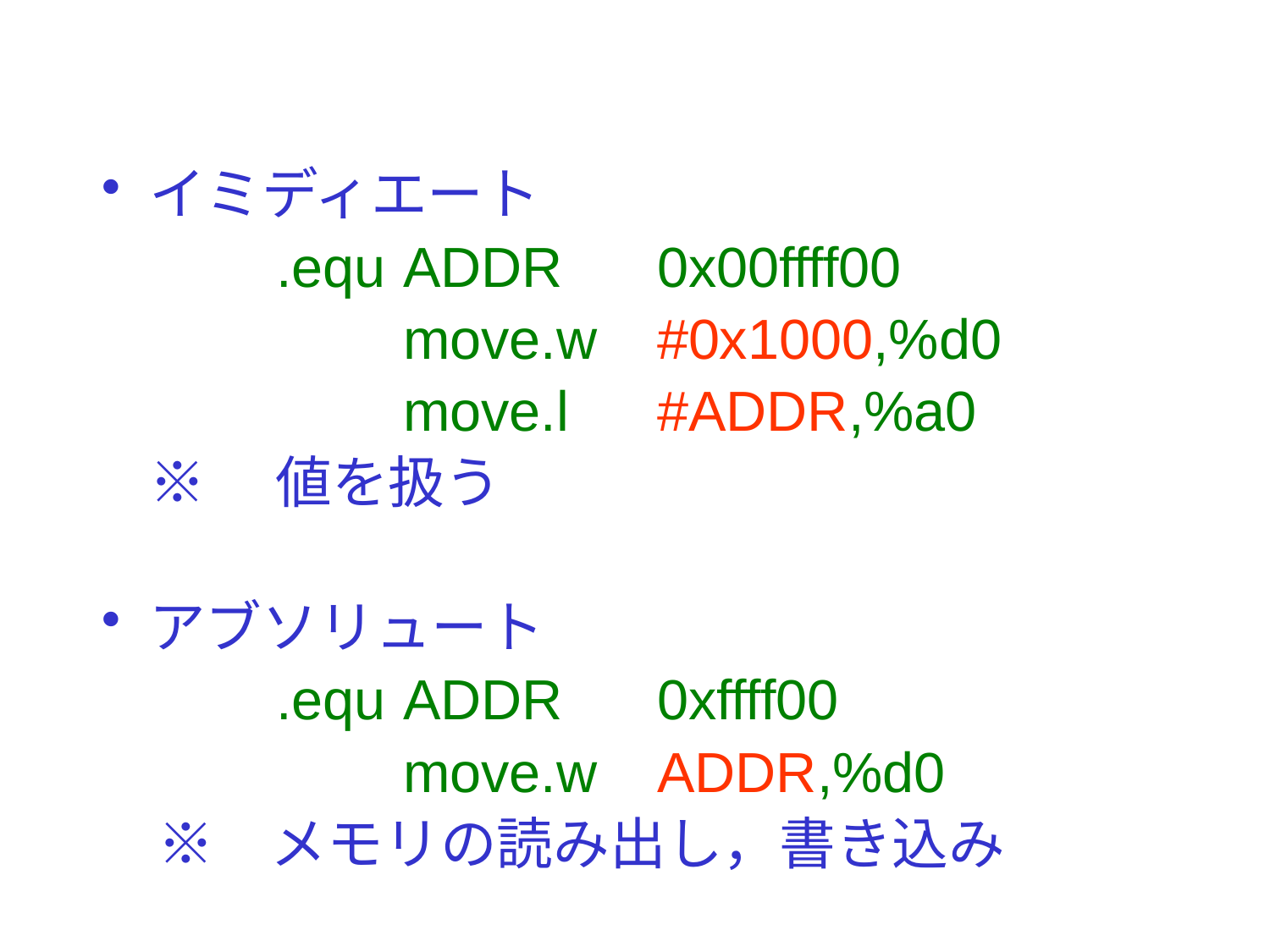

#
イミディエート
		.equ	ADDR 	0x00ffff00
			move.w 	#0x1000,%d0
			move.l	#ADDR,%a0
	※　値を扱う

アブソリュート
		.equ	ADDR 	0xffff00
			move.w 	ADDR,%d0
　※　メモリの読み出し，書き込み